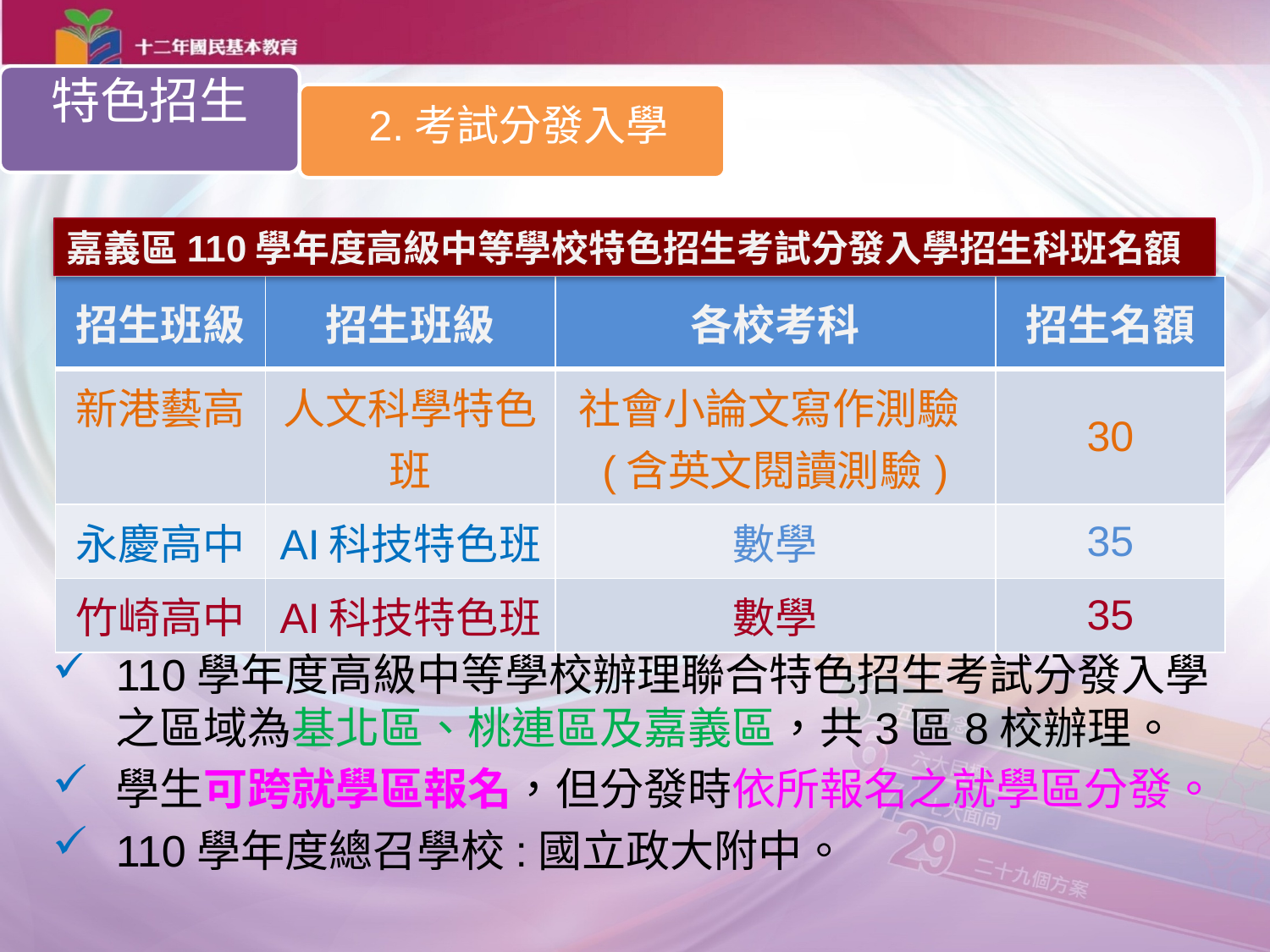

特色招生

2.考試分發入學
嘉義區110學年度高級中等學校特色招生考試分發入學招生科班名額
| 招生班級 | 招生班級 | 各校考科 | 招生名額 |
| --- | --- | --- | --- |
| 新港藝高 | 人文科學特色班 | 社會小論文寫作測驗(含英文閱讀測驗) | 30 |
| 永慶高中 | AI科技特色班 | 數學 | 35 |
| 竹崎高中 | AI科技特色班 | 數學 | 35 |
110學年度高級中等學校辦理聯合特色招生考試分發入學之區域為基北區、桃連區及嘉義區，共3區8校辦理。
學生可跨就學區報名，但分發時依所報名之就學區分發。
110學年度總召學校:國立政大附中。